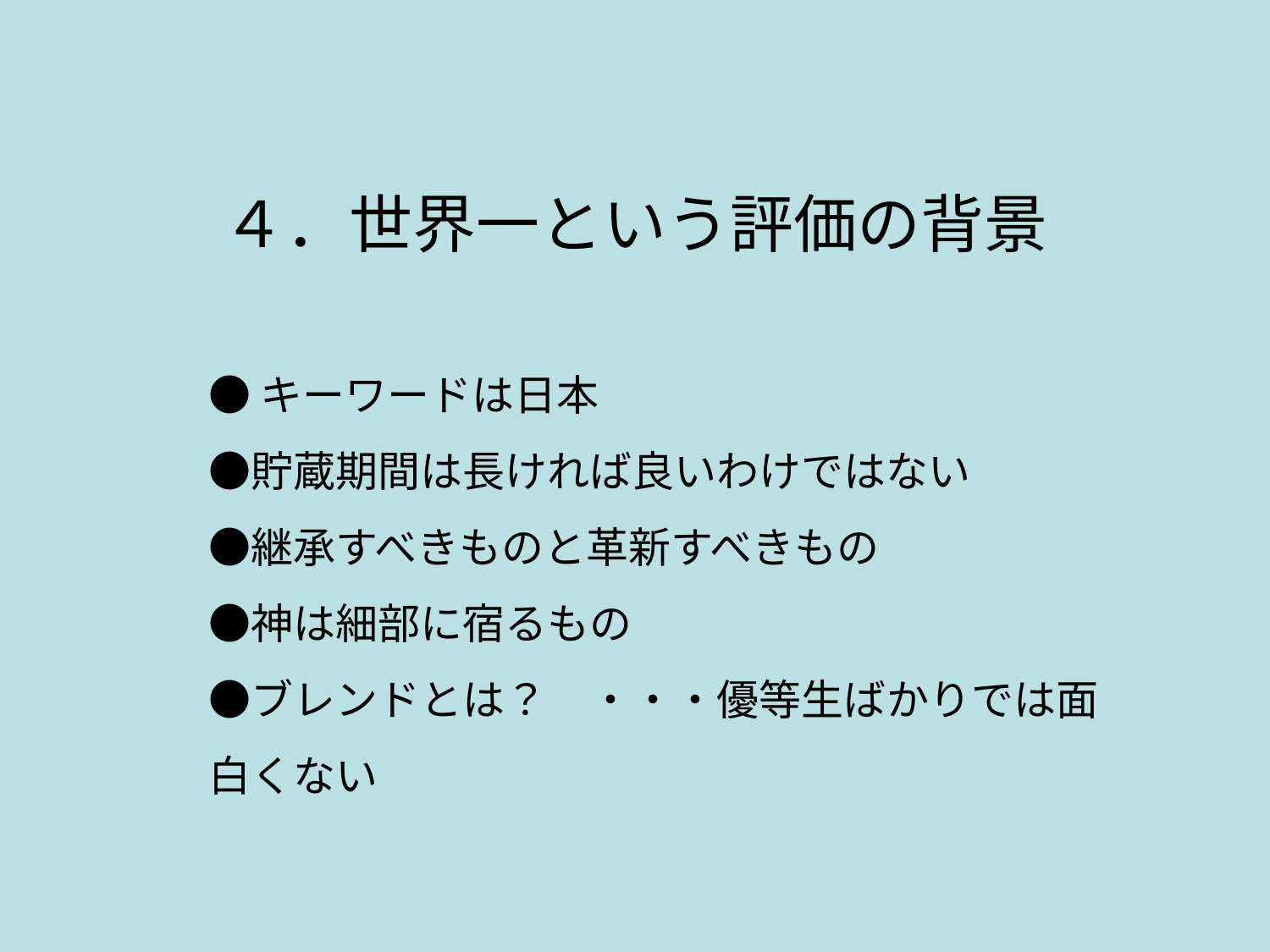

４．世界一という評価の背景
# ●キーワードは日本 ●貯蔵期間は長ければ良いわけではない ●継承すべきものと革新すべきもの ●神は細部に宿るもの ●ブレンドとは？　・・・優等生ばかりでは面白くない